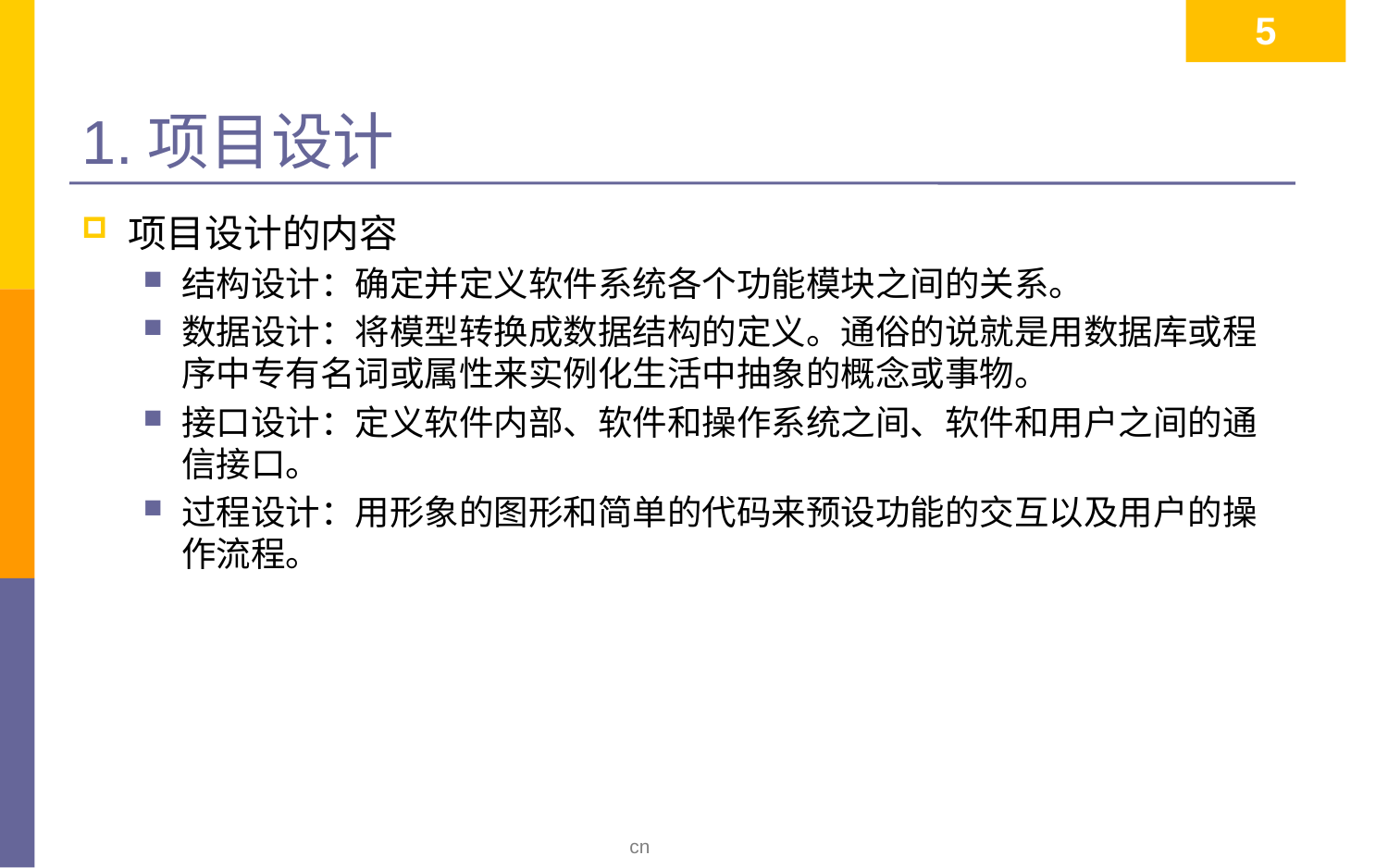

5
# 1.项目设计

项目设计的内容
结构设计：确定并定义软件系统各个功能模块之间的关系。
数据设计：将模型转换成数据结构的定义。通俗的说就是用数据库或程序中专有名词或属性来实例化生活中抽象的概念或事物。
接口设计：定义软件内部、软件和操作系统之间、软件和用户之间的通信接口。
过程设计：用形象的图形和简单的代码来预设功能的交互以及用户的操作流程。